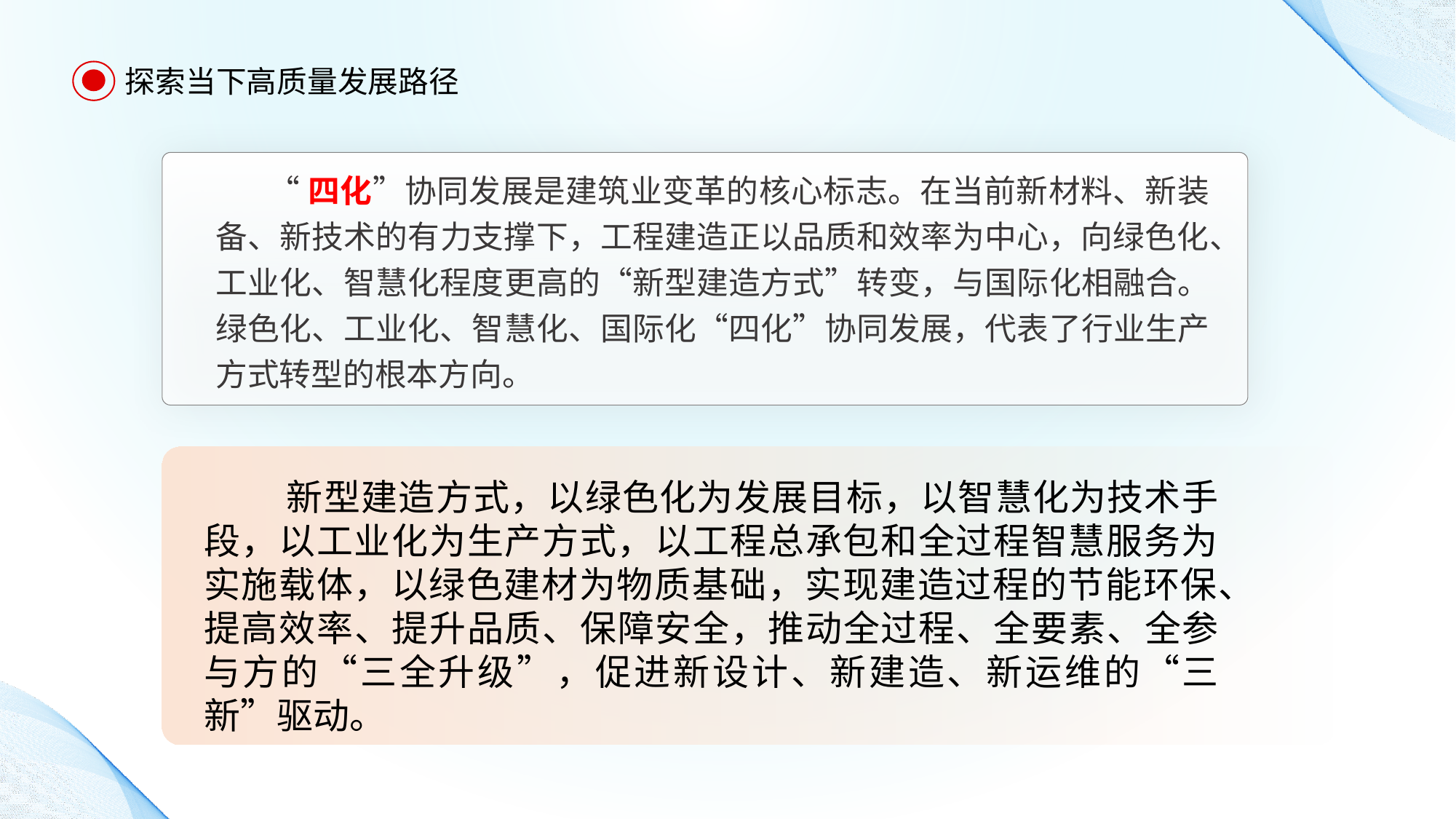

探索当下高质量发展路径

       “四化”协同发展是建筑业变革的核心标志。在当前新材料、新装备、新技术的有力支撑下，工程建造正以品质和效率为中心，向绿色化、工业化、智慧化程度更高的“新型建造方式”转变，与国际化相融合。绿色化、工业化、智慧化、国际化“四化”协同发展，代表了行业生产方式转型的根本方向。

        新型建造方式，以绿色化为发展目标，以智慧化为技术手段，以工业化为生产方式，以工程总承包和全过程智慧服务为实施载体，以绿色建材为物质基础，实现建造过程的节能环保、提高效率、提升品质、保障安全，推动全过程、全要素、全参与方的“三全升级”，促进新设计、新建造、新运维的“三新”驱动。